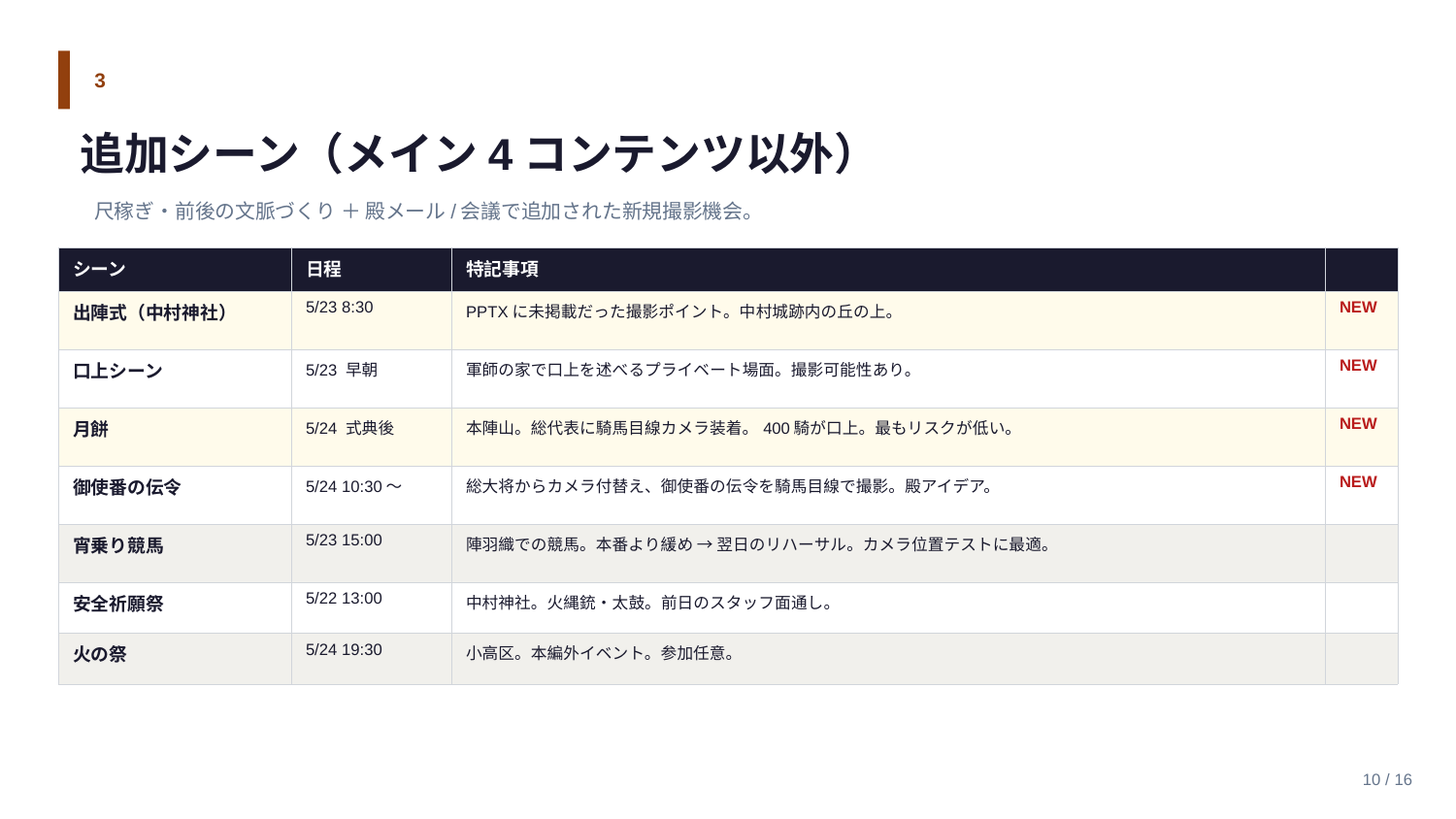

3
追加シーン（メイン4コンテンツ以外）
尺稼ぎ・前後の文脈づくり ＋ 殿メール/会議で追加された新規撮影機会。
| シーン | 日程 | 特記事項 |  |
| --- | --- | --- | --- |
| 出陣式（中村神社） | 5/23 8:30 | PPTXに未掲載だった撮影ポイント。中村城跡内の丘の上。 | NEW |
| 口上シーン | 5/23 早朝 | 軍師の家で口上を述べるプライベート場面。撮影可能性あり。 | NEW |
| 月餅 | 5/24 式典後 | 本陣山。総代表に騎馬目線カメラ装着。400騎が口上。最もリスクが低い。 | NEW |
| 御使番の伝令 | 5/24 10:30〜 | 総大将からカメラ付替え、御使番の伝令を騎馬目線で撮影。殿アイデア。 | NEW |
| 宵乗り競馬 | 5/23 15:00 | 陣羽織での競馬。本番より緩め → 翌日のリハーサル。カメラ位置テストに最適。 |  |
| 安全祈願祭 | 5/22 13:00 | 中村神社。火縄銃・太鼓。前日のスタッフ面通し。 |  |
| 火の祭 | 5/24 19:30 | 小高区。本編外イベント。参加任意。 |  |
10 / 16